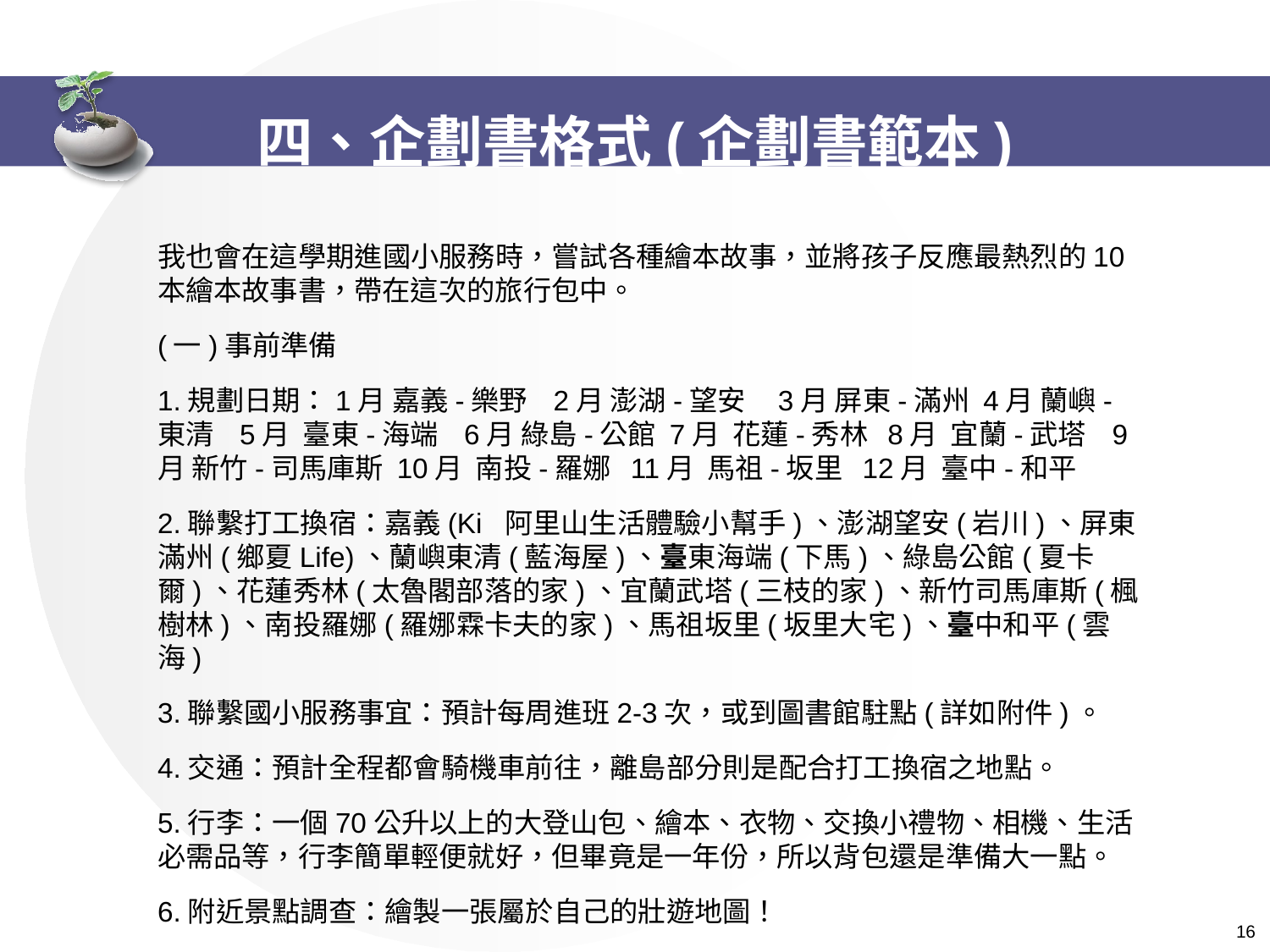

# 四、企劃書格式(企劃書範本)
我也會在這學期進國小服務時，嘗試各種繪本故事，並將孩子反應最熱烈的10本繪本故事書，帶在這次的旅行包中。
(一)事前準備
1.規劃日期：1月 嘉義-樂野   2月 澎湖-望安    3月 屏東-滿州 4月 蘭嶼-東清   5月  臺東-海端   6月 綠島-公館 7月  花蓮-秀林  8月  宜蘭-武塔   9月 新竹-司馬庫斯 10月  南投-羅娜  11月  馬祖-坂里  12月  臺中-和平
2.聯繫打工換宿：嘉義(Ki  阿里山生活體驗小幫手)、澎湖望安(岩川)、屏東滿州(鄉夏Life)、蘭嶼東清(藍海屋)、臺東海端(下馬)、綠島公館(夏卡爾)、花蓮秀林(太魯閣部落的家)、宜蘭武塔(三枝的家)、新竹司馬庫斯(楓樹林)、南投羅娜(羅娜霖卡夫的家)、馬祖坂里(坂里大宅)、臺中和平(雲海)
3.聯繫國小服務事宜：預計每周進班2-3次，或到圖書館駐點(詳如附件)。
4.交通：預計全程都會騎機車前往，離島部分則是配合打工換宿之地點。
5.行李：一個70公升以上的大登山包、繪本、衣物、交換小禮物、相機、生活必需品等，行李簡單輕便就好，但畢竟是一年份，所以背包還是準備大一點。
6.附近景點調查：繪製一張屬於自己的壯遊地圖！

              16